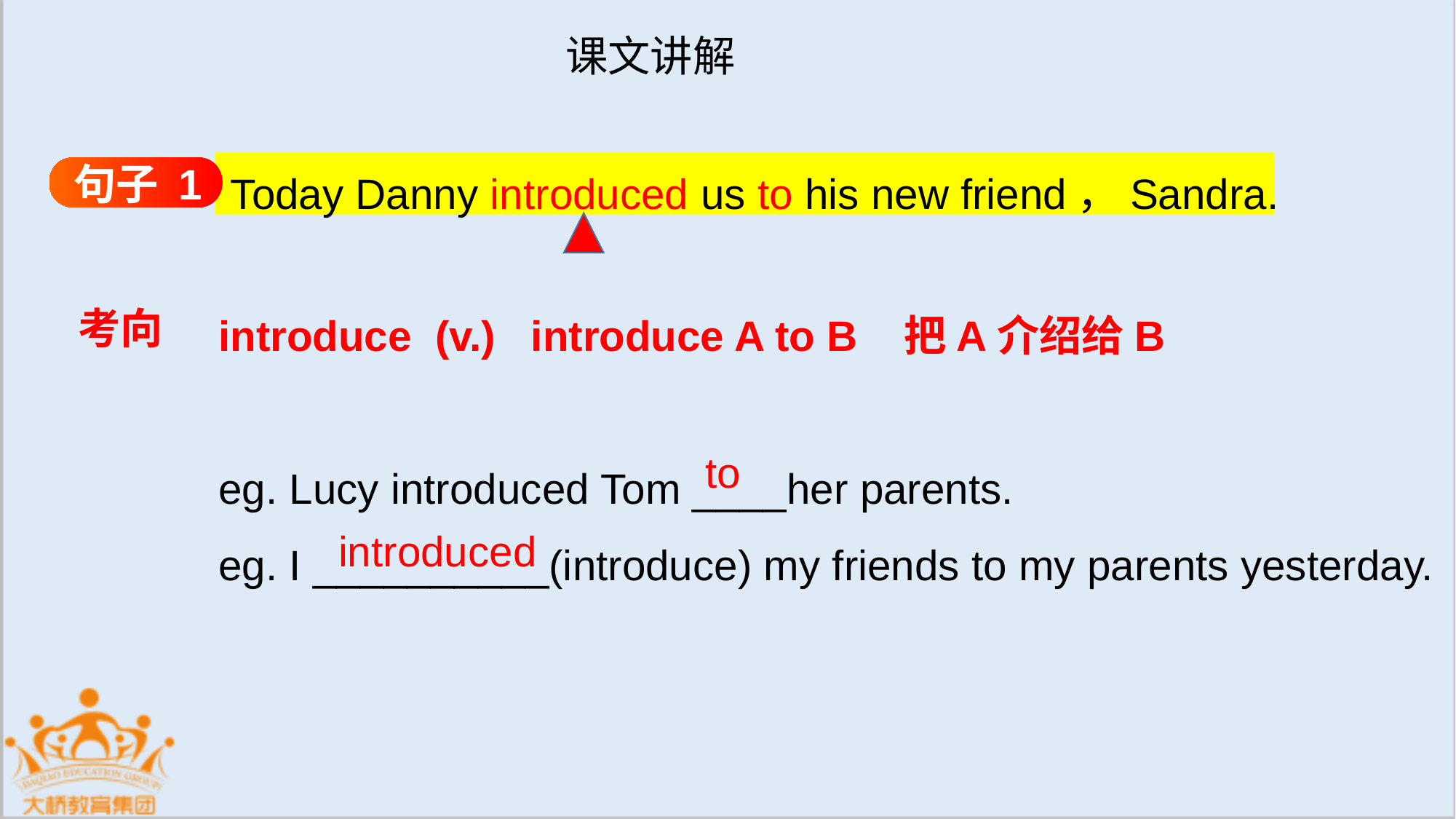

课文讲解

句子 1

Today Danny introduced us to his new friend，Sandra.

introduce  (v.)   introduce A to B   把A介绍给B

eg. Lucy introduced Tom ____her parents.
eg. I __________(introduce) my friends to my parents yesterday.
考向
to
introduced